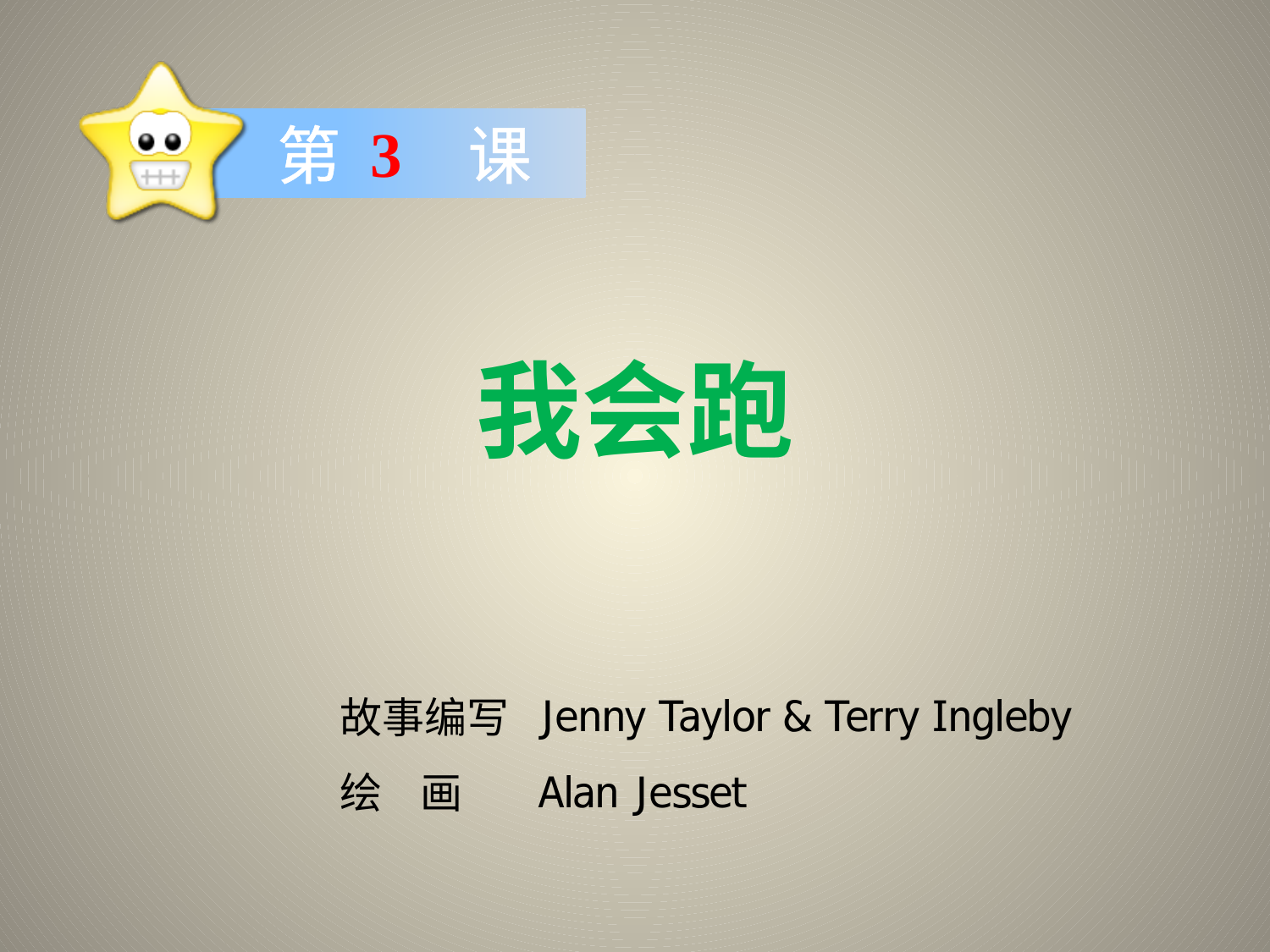

3
我会跑
Jenny Taylor & Terry Ingleby
Alan Jesset